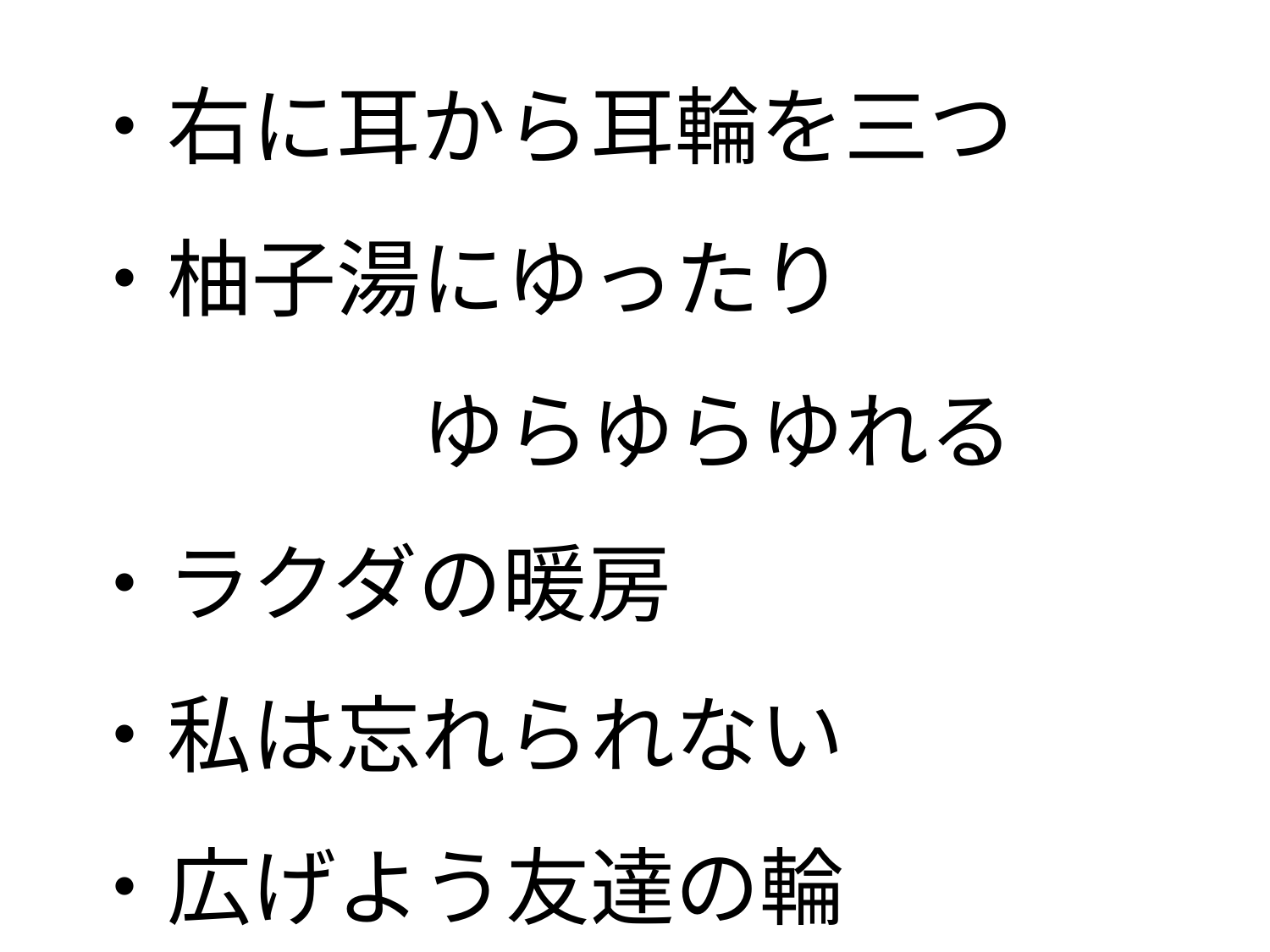

・右に耳から耳輪を三つ
・柚子湯にゆったり
　　　　ゆらゆらゆれる
・ラクダの暖房
・私は忘れられない
・広げよう友達の輪